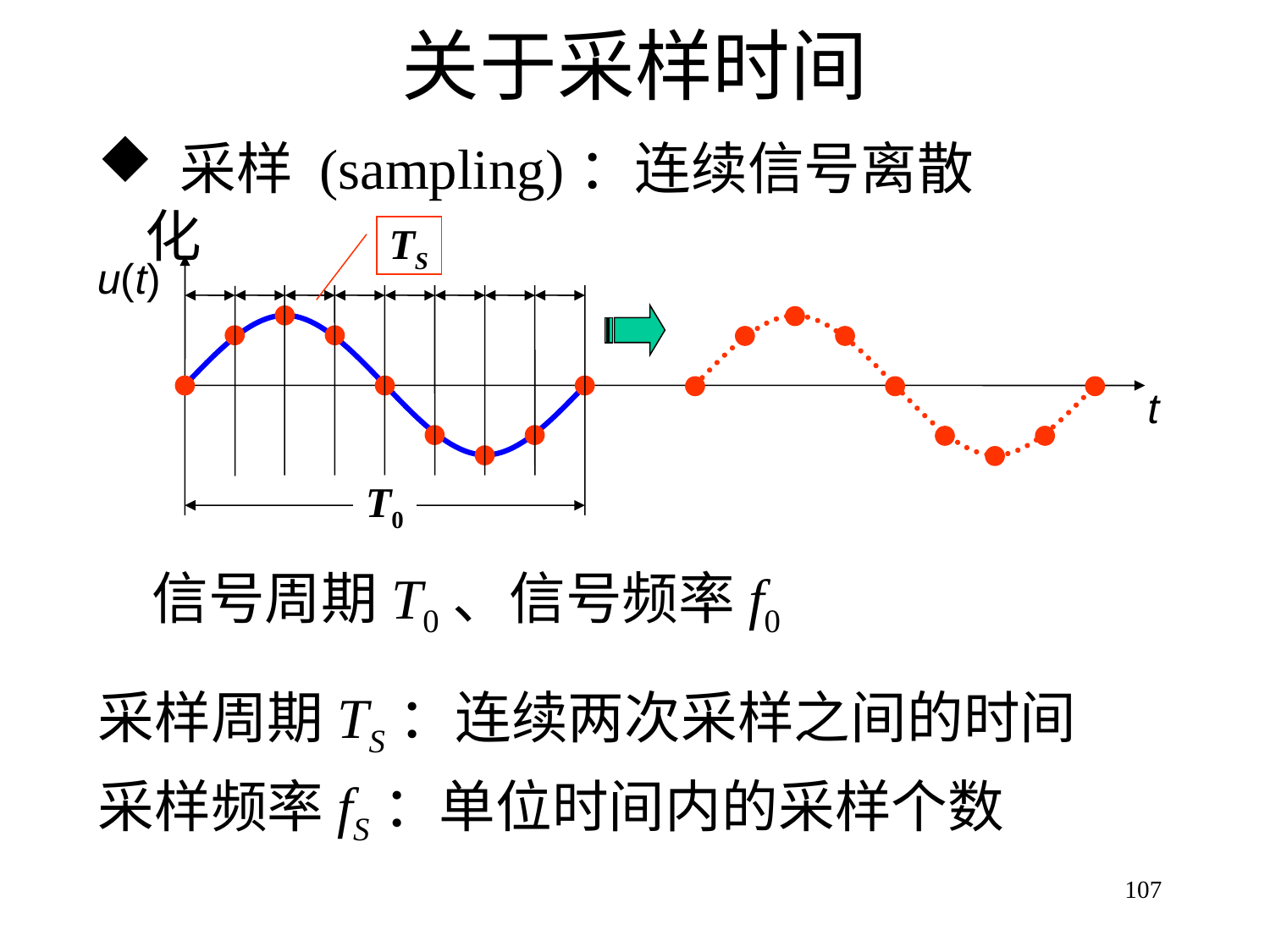

# 关于采样时间
 采样 (sampling)：连续信号离散化
TS
u(t)

t

T0

信号周期T0、信号频率f0
采样周期TS：连续两次采样之间的时间
采样频率fS：单位时间内的采样个数
107